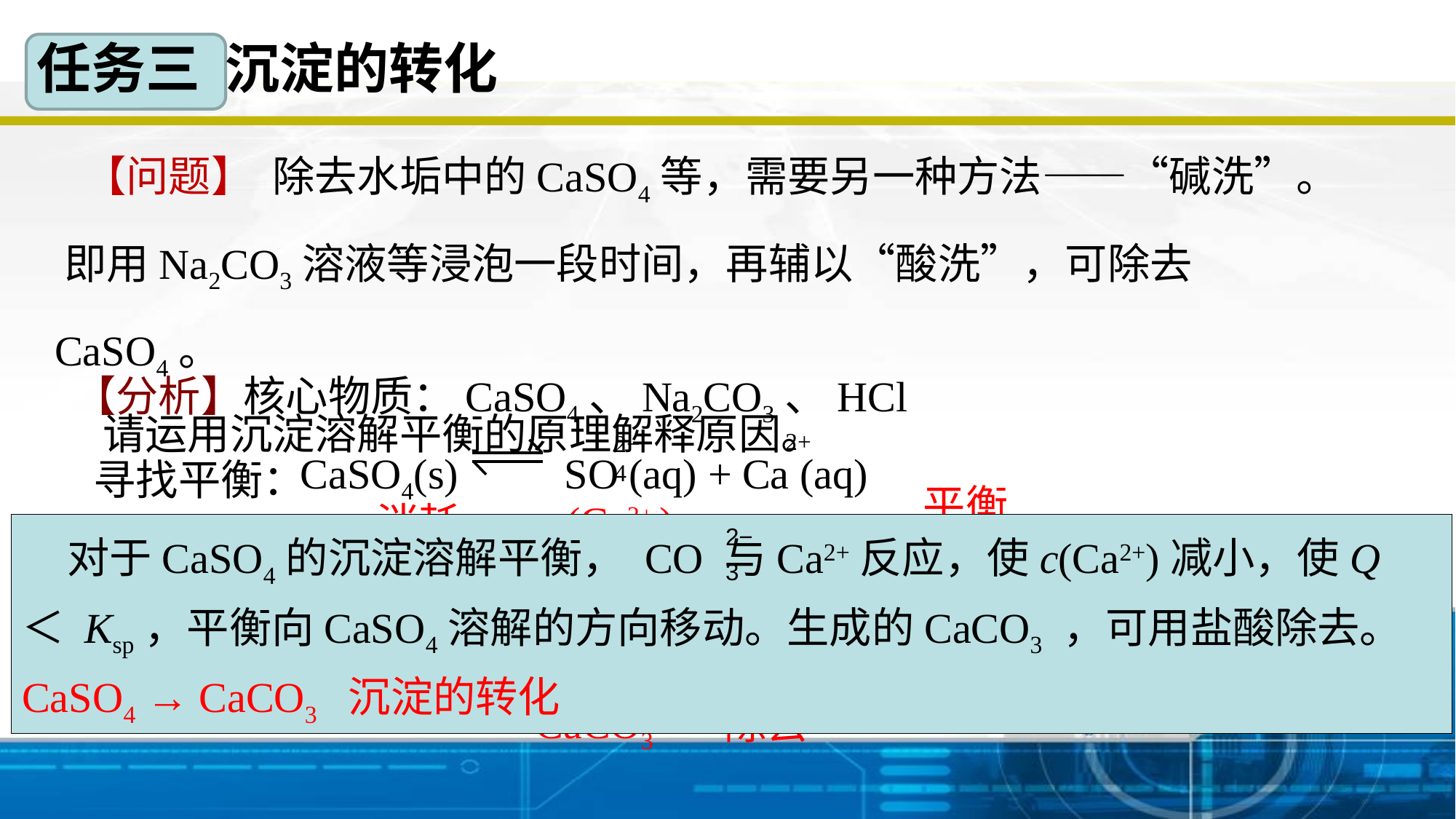

任务三  沉淀的转化

  【问题】  除去水垢中的CaSO4等，需要另一种方法——“碱洗”。 即用Na2CO3溶液等浸泡一段时间，再辅以“酸洗”，可除去CaSO4。
    请运用沉淀溶解平衡的原理解释原因。
【分析】核心物质：CaSO4、Na2CO3、HCl
 寻找平衡：
CaSO4(s)          SO (aq) + Ca (aq)
2+
2−
4
平衡
向溶解的方向
移动
c(Ca2+ )
减小
消耗
Ca2+
CaSO4
溶解
2−
3
     对于CaSO4的沉淀溶解平衡， CO 与Ca2+反应，使c(Ca2+)减小，使Q ＜ Ksp，平衡向CaSO4溶解的方向移动。生成的CaCO3 ，可用盐酸除去。
CaSO4 → CaCO3  沉淀的转化
Q ＜ Ksp
加Na2CO3
生成CaCO3
酸洗
除去